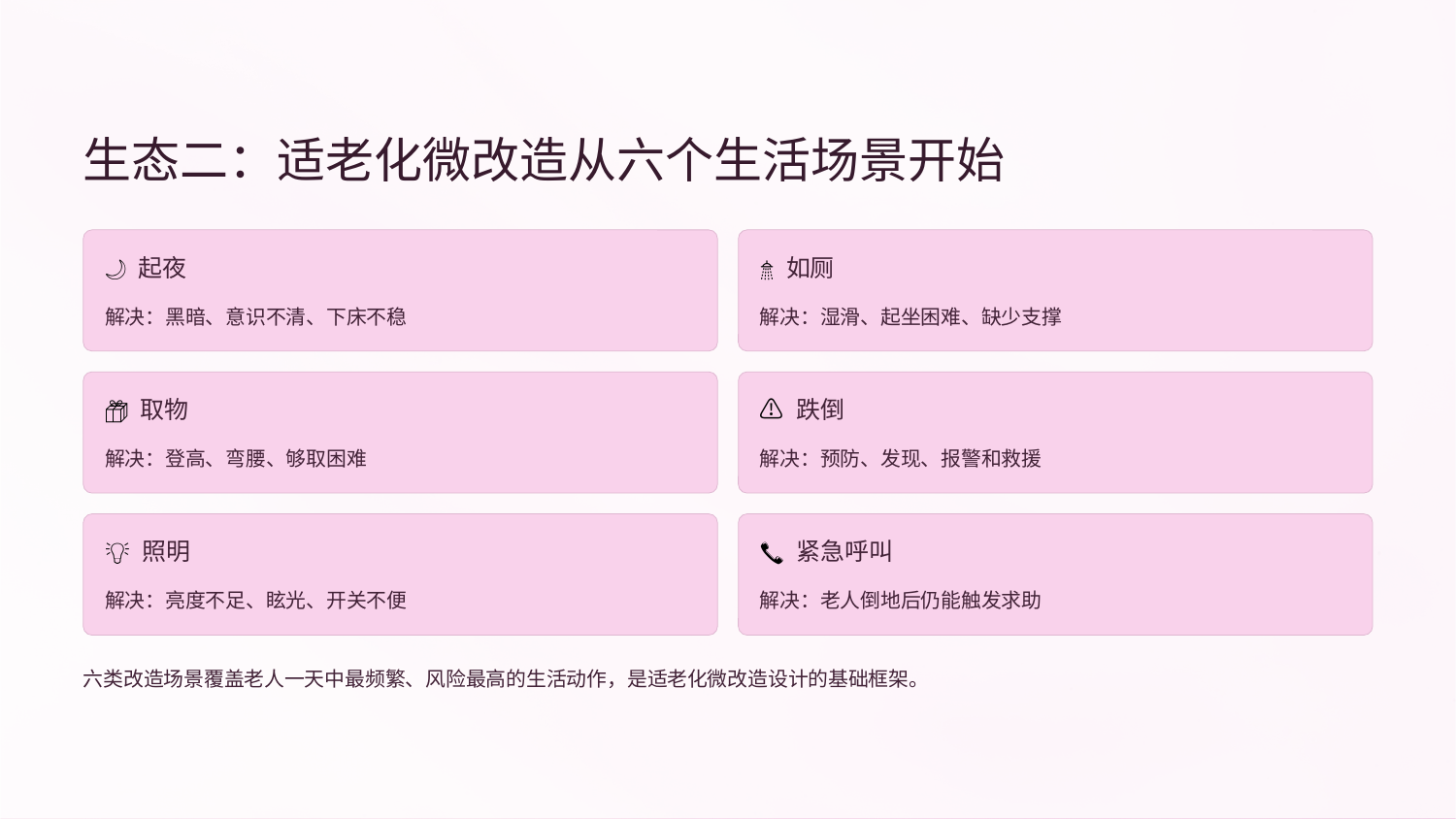

生态二：适老化微改造从六个生活场景开始

🌙 起夜
🚿 如厕
解决：黑暗、意识不清、下床不稳
解决：湿滑、起坐困难、缺少支撑

📦 取物
⚠️ 跌倒
解决：登高、弯腰、够取困难
解决：预防、发现、报警和救援

💡 照明
📞 紧急呼叫
解决：亮度不足、眩光、开关不便
解决：老人倒地后仍能触发求助
六类改造场景覆盖老人一天中最频繁、风险最高的生活动作，是适老化微改造设计的基础框架。